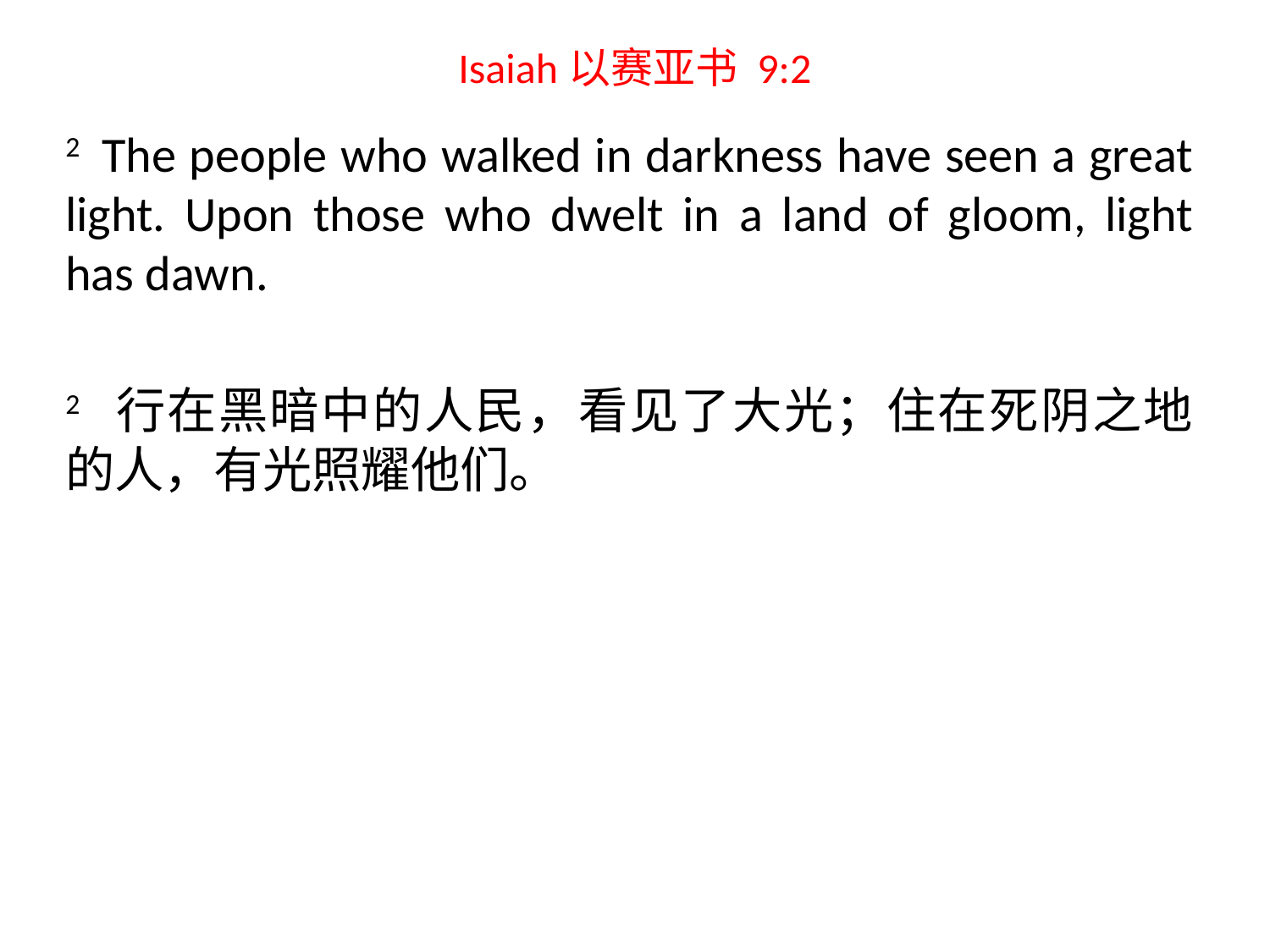

# Isaiah以赛亚书 9:2
2  The people who walked in darkness have seen a great light. Upon those who dwelt in a land of gloom, light has dawn.

2  行在黑暗中的人民，看见了大光；住在死阴之地的人，有光照耀他们。